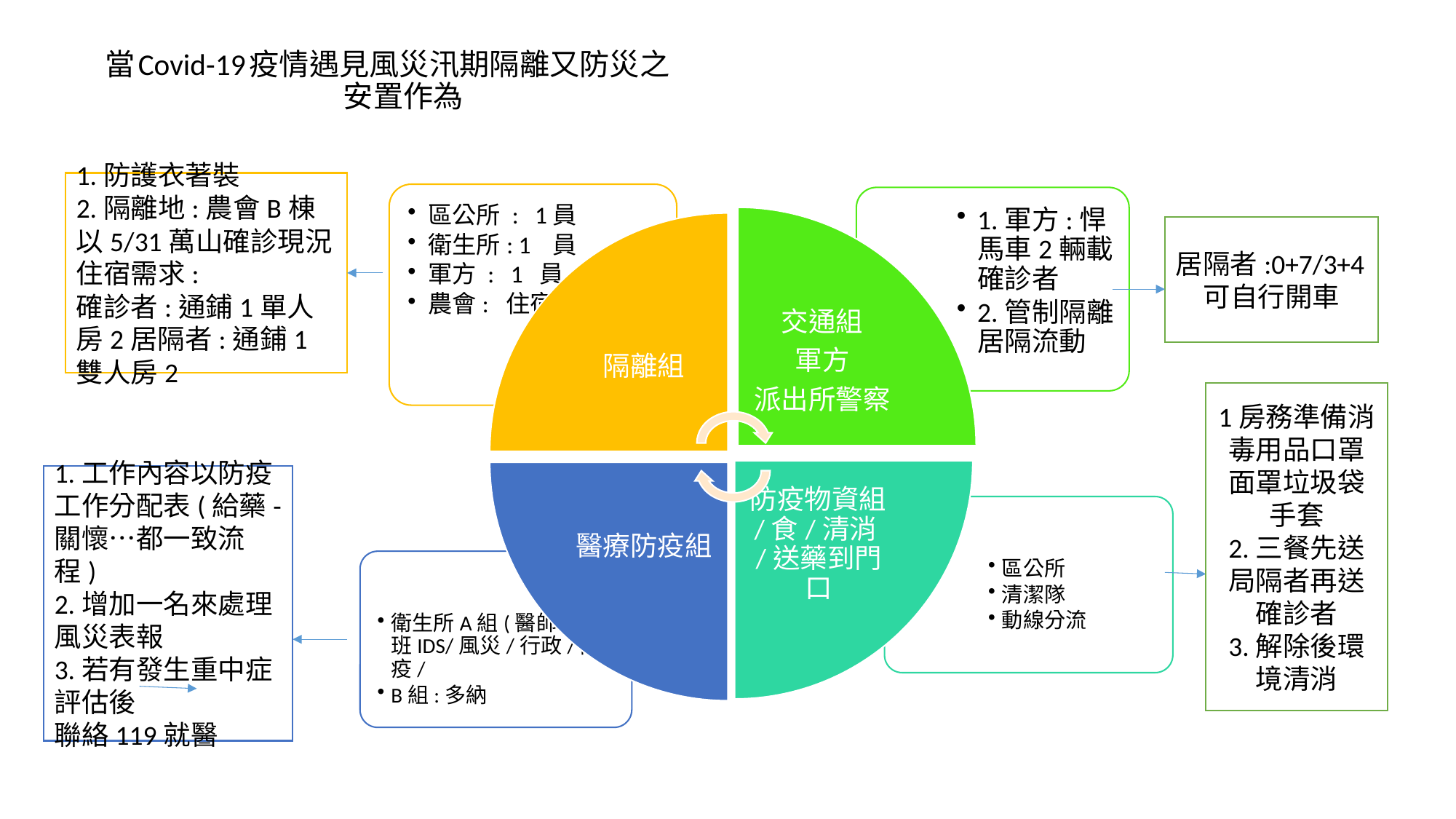

# 當Covid-19疫情遇見風災汛期隔離又防災之 安置作為
1.防護衣著裝
2.隔離地:農會B棟以5/31萬山確診現況
住宿需求:
確診者:通鋪1單人房2居隔者:通鋪1雙人房2
區公所
清潔隊
動線分流
衛生所A組(醫師/值班IDS/風災/行政/防疫/
B組:多納
1.軍方:悍馬車2輛載確診者
2.管制隔離居隔流動
區公所 :   1員
衛生所: 1   員
軍方 :   1  員
農會:  住宿分配
隔離組
交通組
軍方
派出所警察
防疫物資組/食/清消/送藥到門口
醫療防疫組
居隔者:0+7/3+4可自行開車
1房務準備消毒用品口罩面罩垃圾袋手套
2.三餐先送局隔者再送確診者
3.解除後環境清消
1.工作內容以防疫工作分配表(給藥-關懷…都一致流程)
2.增加一名來處理風災表報
3.若有發生重中症評估後
聯絡119就醫